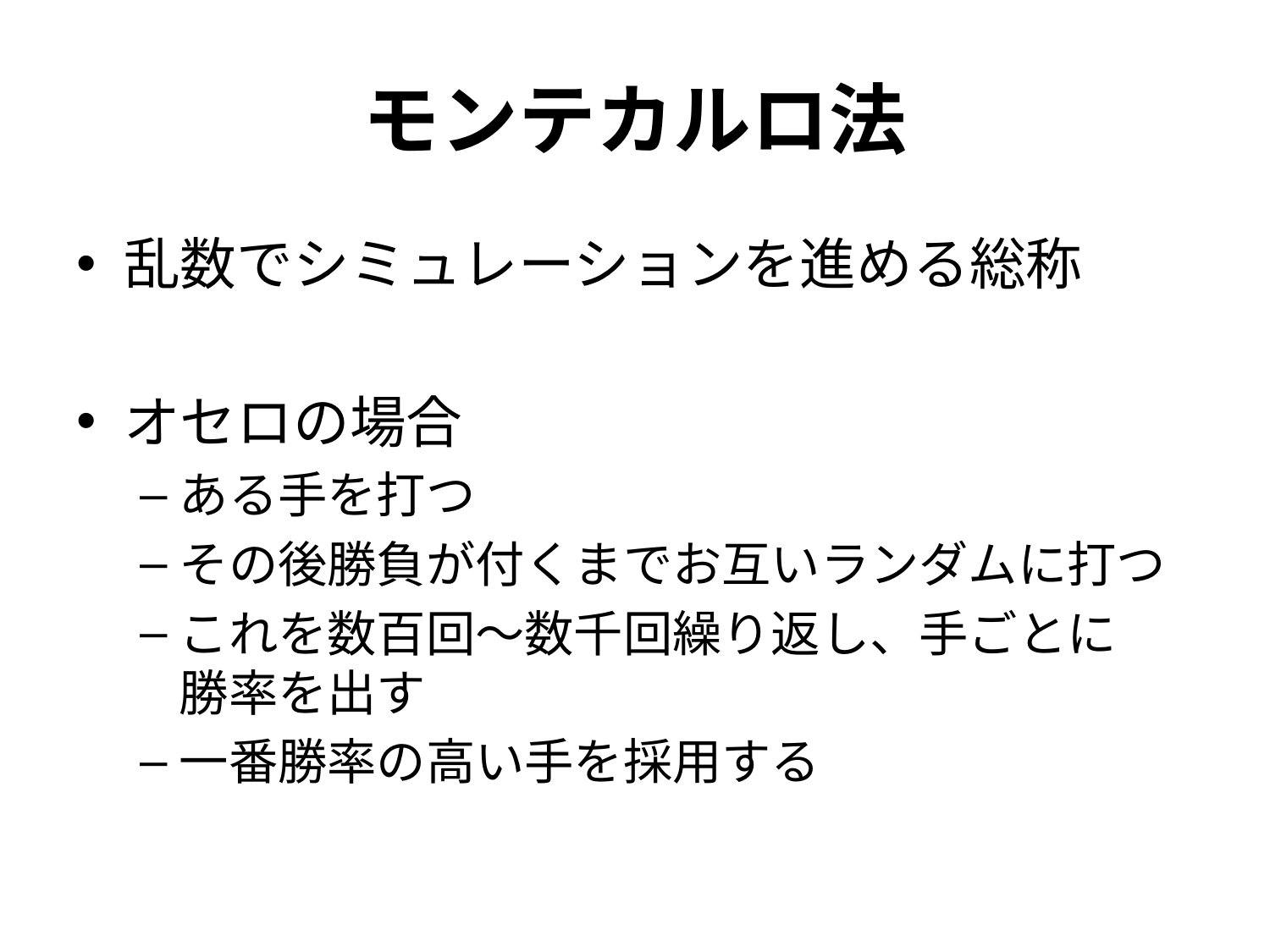

# モンテカルロ法
乱数でシミュレーションを進める総称

オセロの場合
ある手を打つ
その後勝負が付くまでお互いランダムに打つ
これを数百回～数千回繰り返し、手ごとに
勝率を出す
一番勝率の高い手を採用する